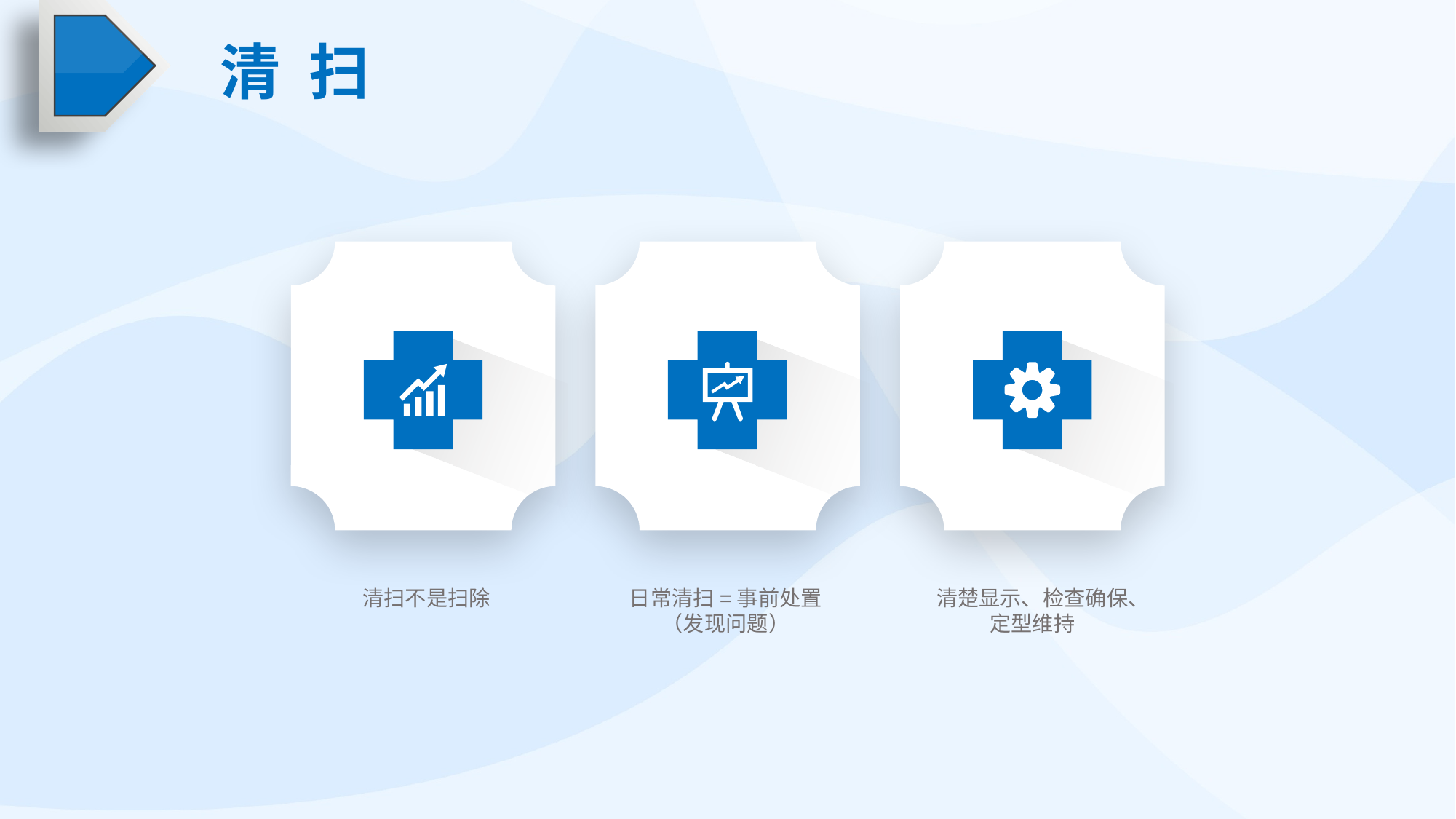

清  扫

清扫不是扫除
日常清扫=事前处置（发现问题）
清楚显示、检查确保、定型维持